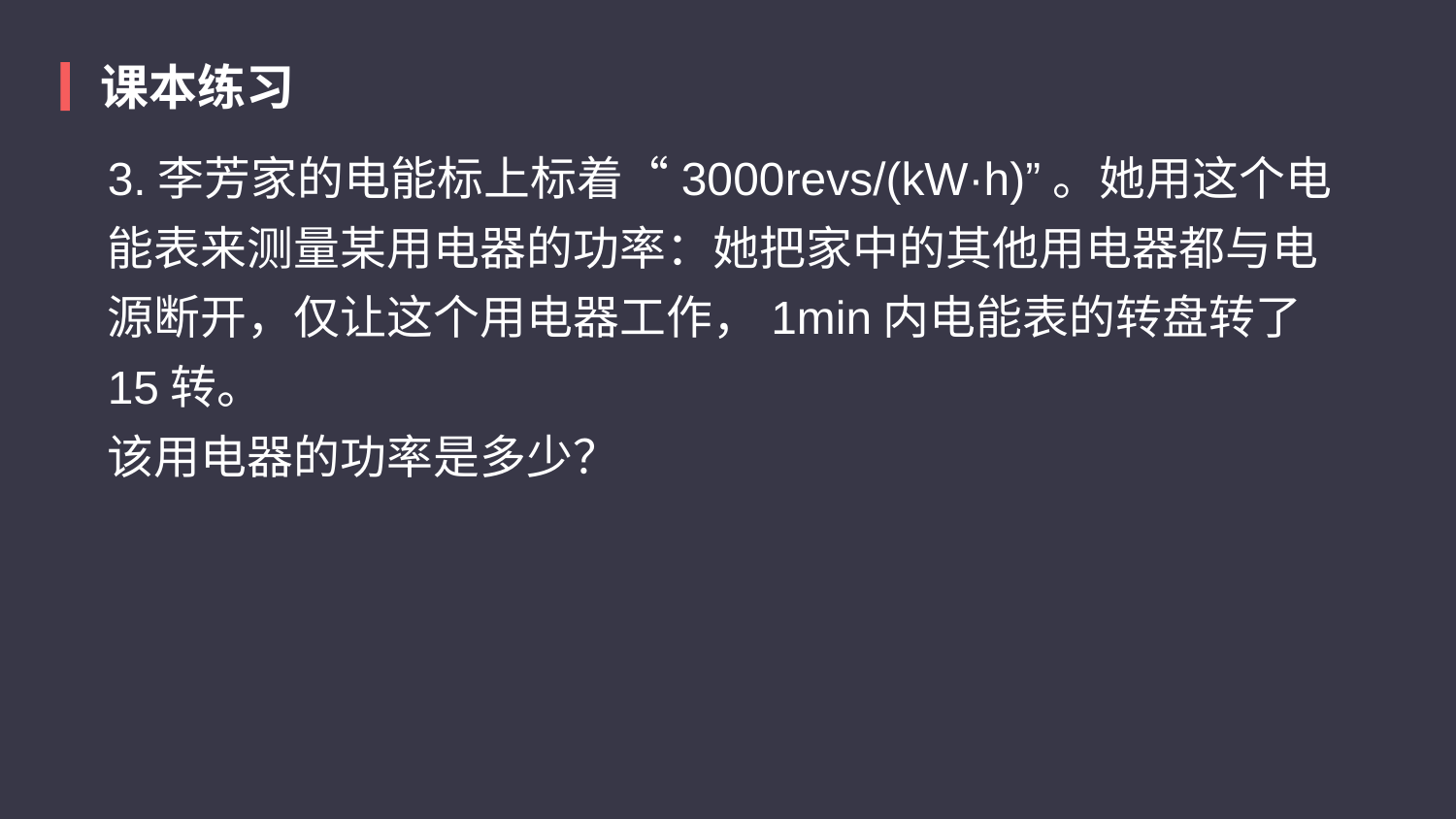

课本练习

3.李芳家的电能标上标着“3000revs/(kW·h)”。她用这个电能表来测量某用电器的功率：她把家中的其他用电器都与电源断开，仅让这个用电器工作，1min内电能表的转盘转了15转。
该用电器的功率是多少？